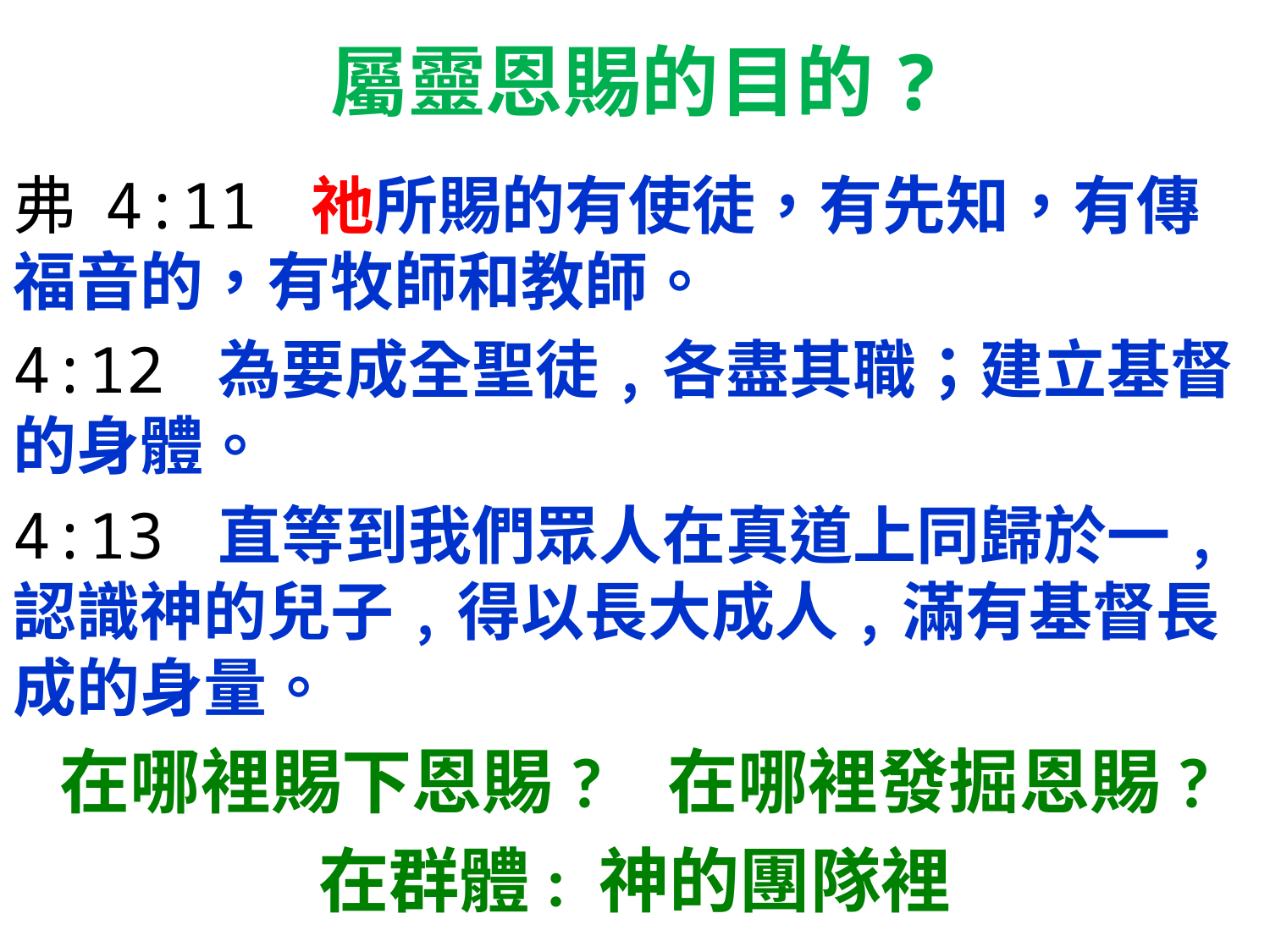

# 屬靈恩賜的目的?
弗 4:11 祂所賜的有使徒，有先知，有傳福音的，有牧師和教師。
4:12 為要成全聖徒﹐各盡其職；建立基督的身體。
4:13 直等到我們眾人在真道上同歸於一﹐認識神的兒子﹐得以長大成人﹐滿有基督長成的身量。
在哪裡賜下恩賜?   在哪裡發掘恩賜?
在群體: 神的團隊裡